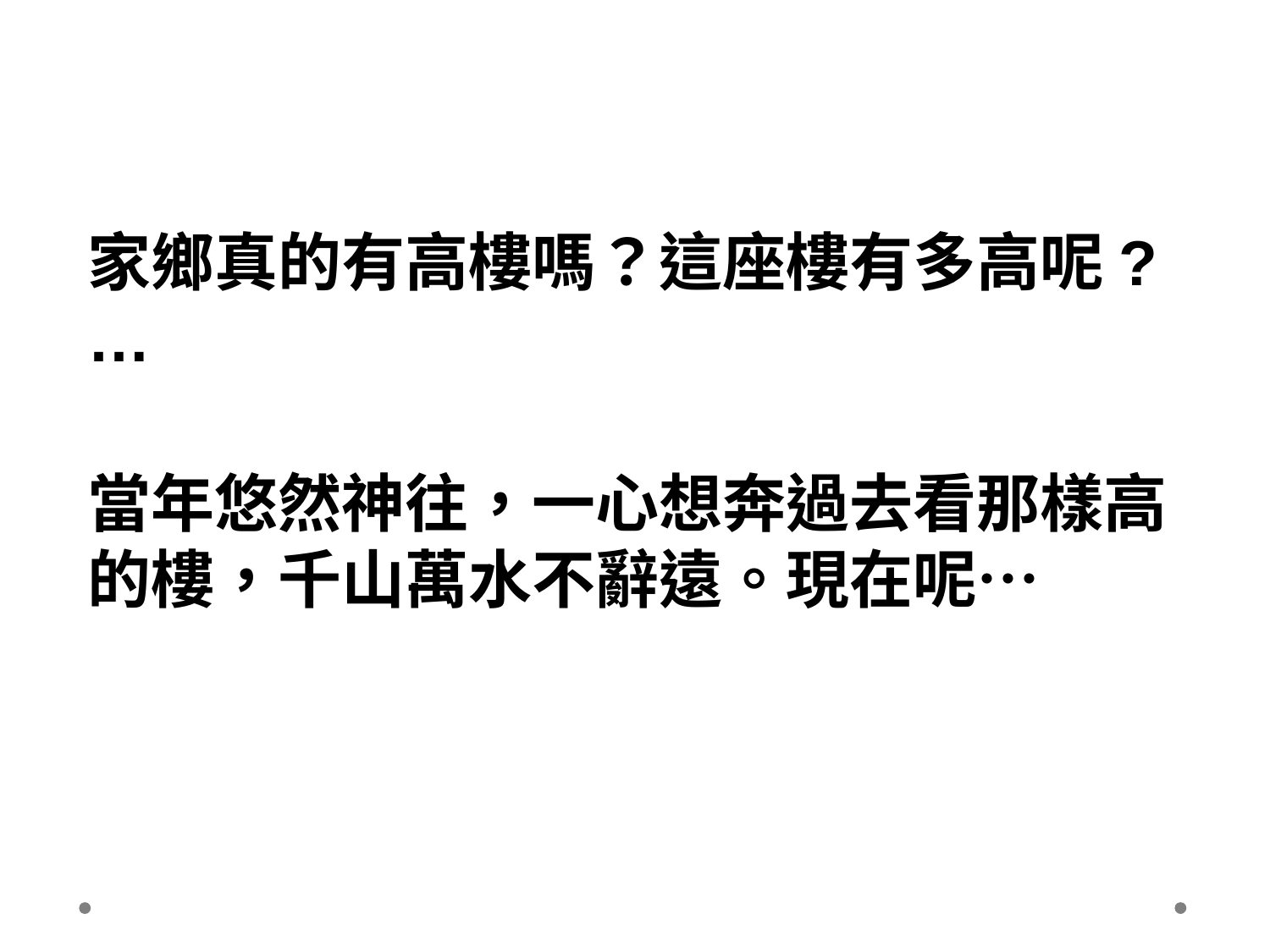

家鄉真的有高樓嗎？這座樓有多高呢?…
當年悠然神往，一心想奔過去看那樣高的樓，千山萬水不辭遠。現在呢…